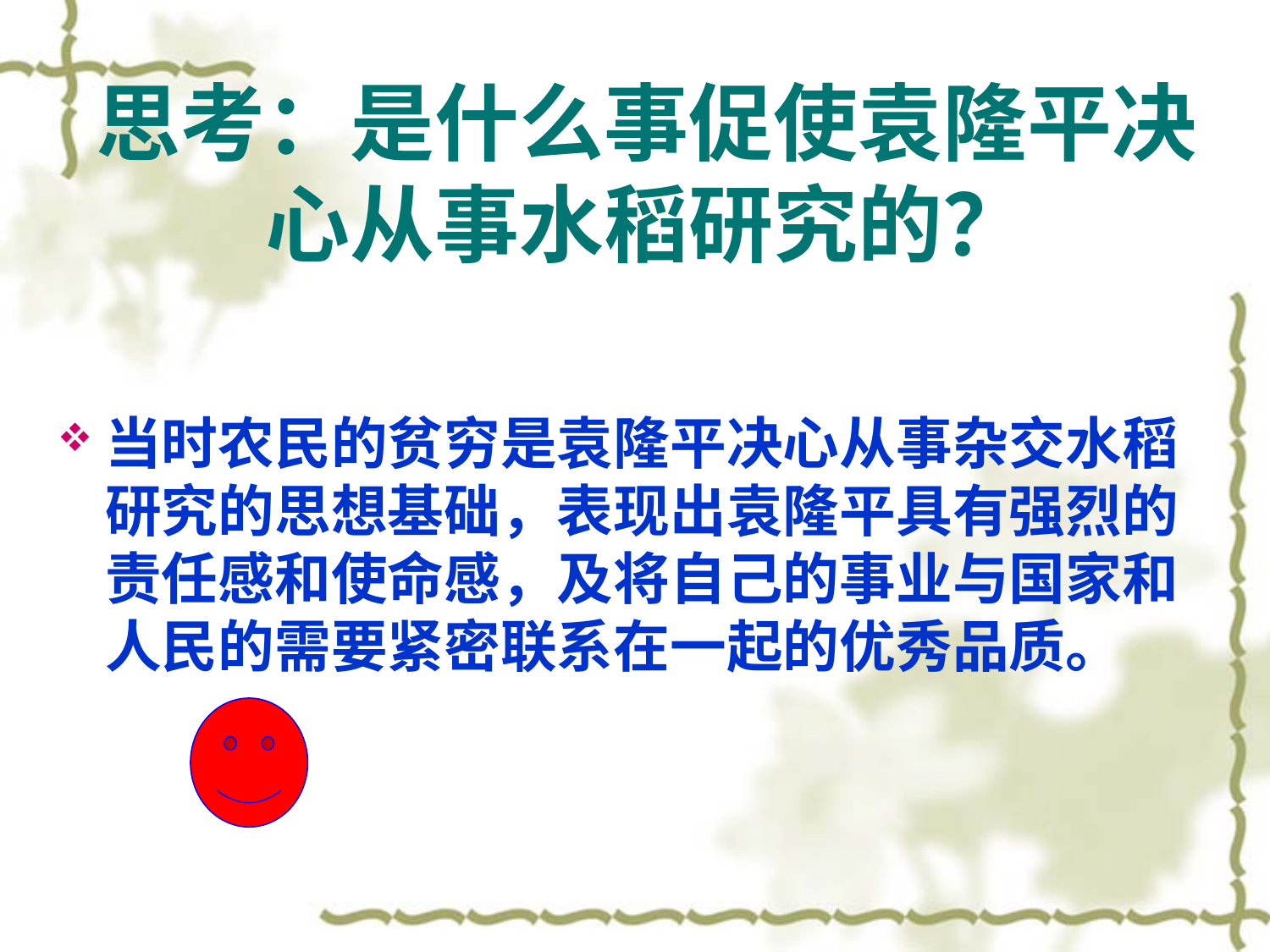

# 思考：是什么事促使袁隆平决心从事水稻研究的？
当时农民的贫穷是袁隆平决心从事杂交水稻研究的思想基础，表现出袁隆平具有强烈的责任感和使命感，及将自己的事业与国家和人民的需要紧密联系在一起的优秀品质。